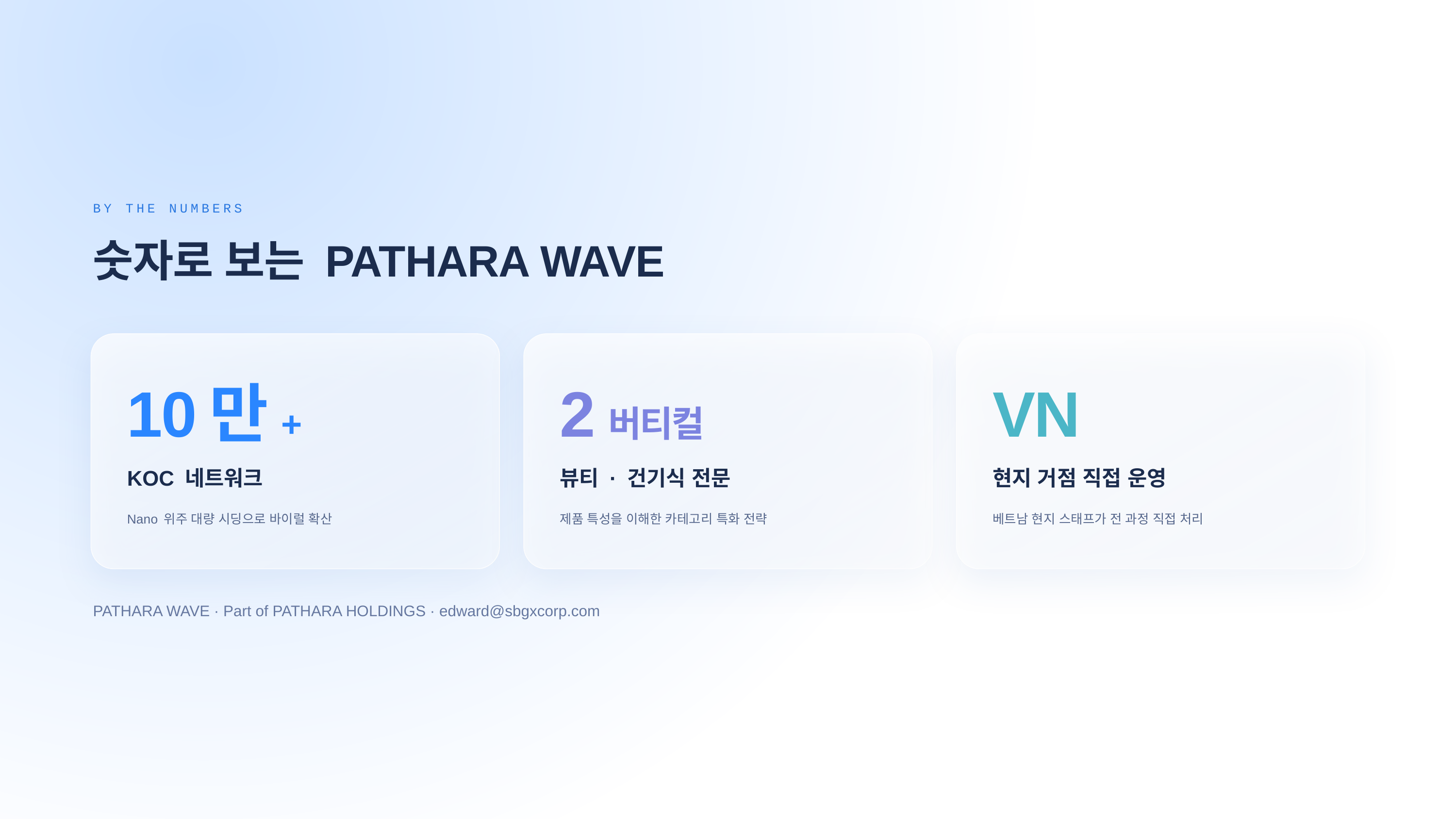

BY THE NUMBERS
숫자로 보는 PATHARA WAVE

10만+
2버티컬
VN
KOC 네트워크
뷰티 · 건기식 전문
현지 거점 직접 운영
Nano 위주 대량 시딩으로 바이럴 확산
제품 특성을 이해한 카테고리 특화 전략
베트남 현지 스태프가 전 과정 직접 처리
PATHARA WAVE · Part of PATHARA HOLDINGS · edward@sbgxcorp.com